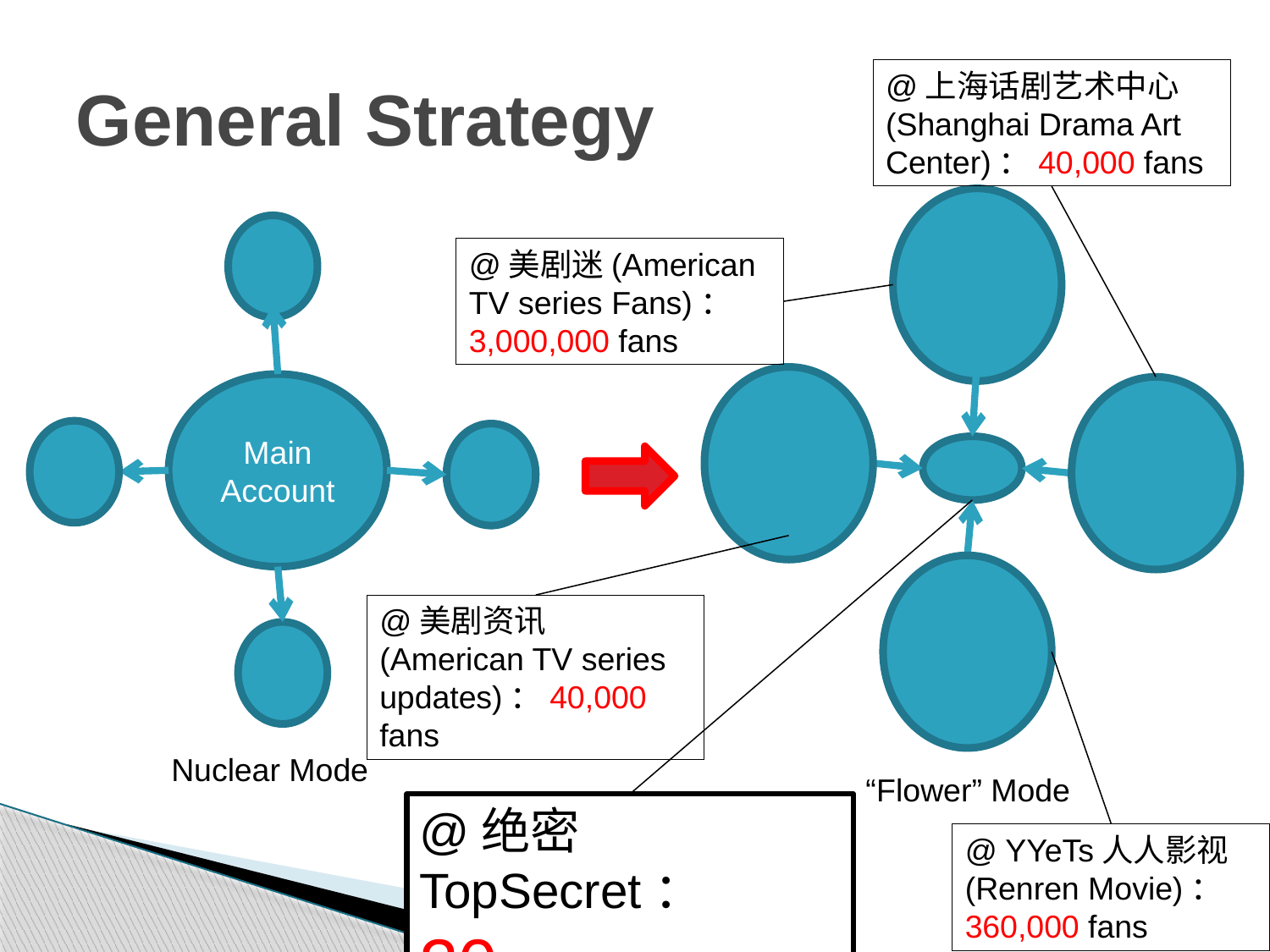

# General Strategy
@上海话剧艺术中心(Shanghai Drama Art Center)：40,000 fans

@美剧迷(American TV series Fans)：3,000,000 fans

Main Account

@美剧资讯(American TV series updates)：40,000 fans

Nuclear Mode
“Flower” Mode
@绝密TopSecret：
20 fans
@ YYeTs人人影视(Renren Movie)：360,000 fans